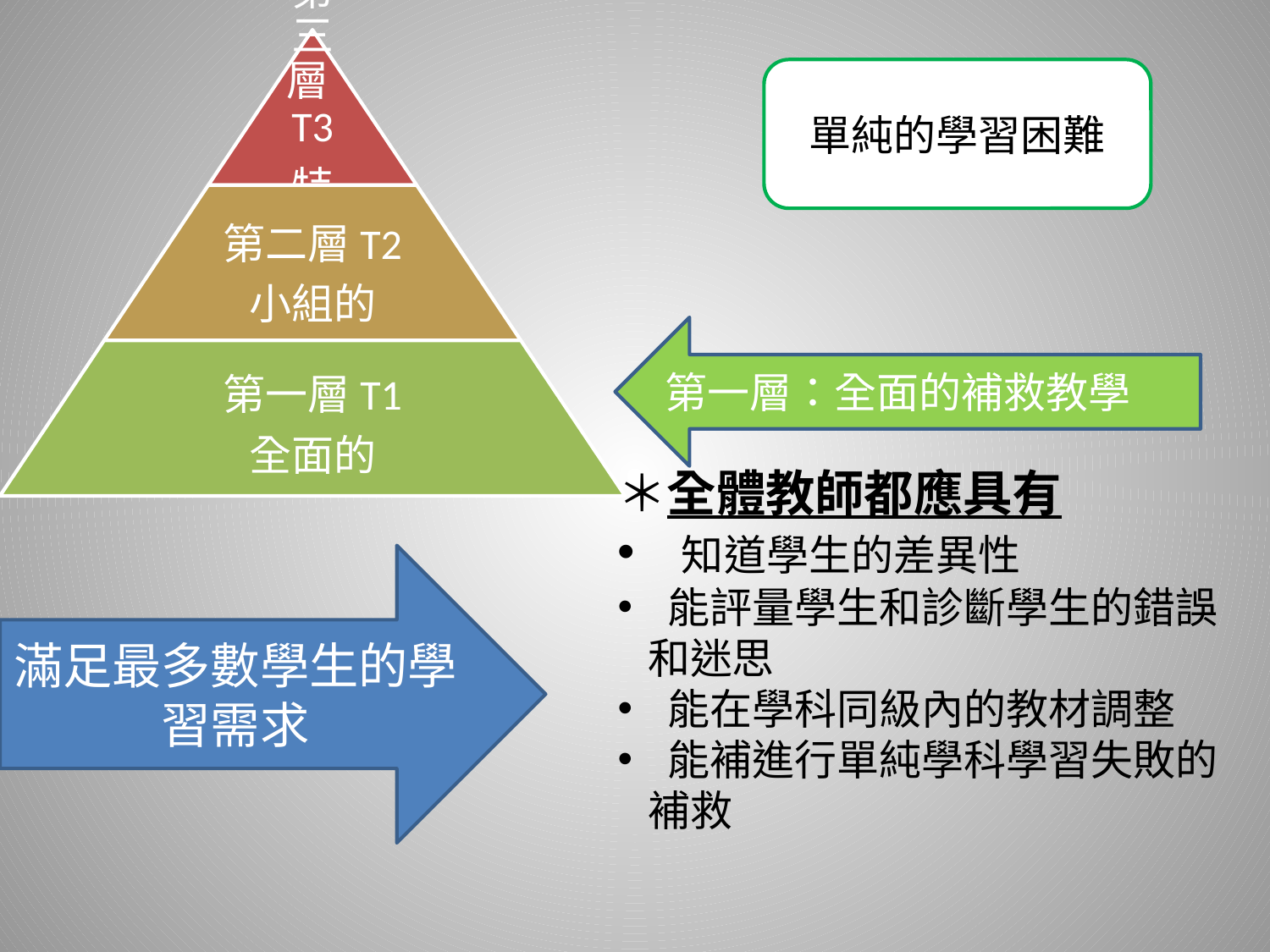

第三層T3
特定的

第二層T2
小組的
第一層T1
全面的
單純的學習困難
第一層：全面的補救教學
＊全體教師都應具有
  知道學生的差異性
 能評量學生和診斷學生的錯誤和迷思
 能在學科同級內的教材調整
 能補進行單純學科學習失敗的補救

滿足最多數學生的學習需求